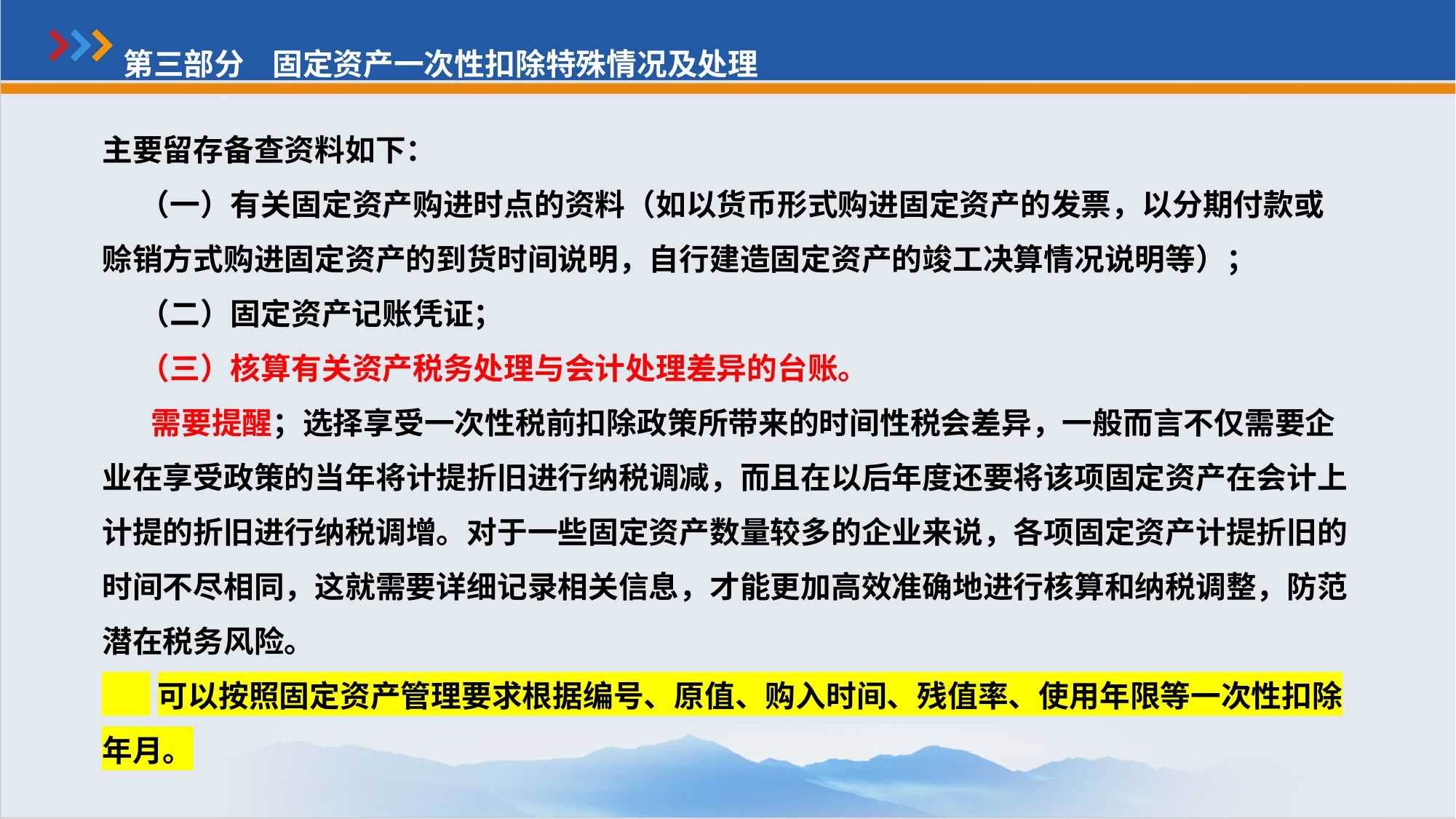

第三部分    固定资产一次性扣除特殊情况及处理

主要留存备查资料如下：
　 （一）有关固定资产购进时点的资料（如以货币形式购进固定资产的发票，以分期付款或赊销方式购进固定资产的到货时间说明，自行建造固定资产的竣工决算情况说明等）；
　 （二）固定资产记账凭证；
　 （三）核算有关资产税务处理与会计处理差异的台账。
      需要提醒；选择享受一次性税前扣除政策所带来的时间性税会差异，一般而言不仅需要企业在享受政策的当年将计提折旧进行纳税调减，而且在以后年度还要将该项固定资产在会计上计提的折旧进行纳税调增。对于一些固定资产数量较多的企业来说，各项固定资产计提折旧的时间不尽相同，这就需要详细记录相关信息，才能更加高效准确地进行核算和纳税调整，防范潜在税务风险。
       可以按照固定资产管理要求根据编号、原值、购入时间、残值率、使用年限等一次性扣除年月。